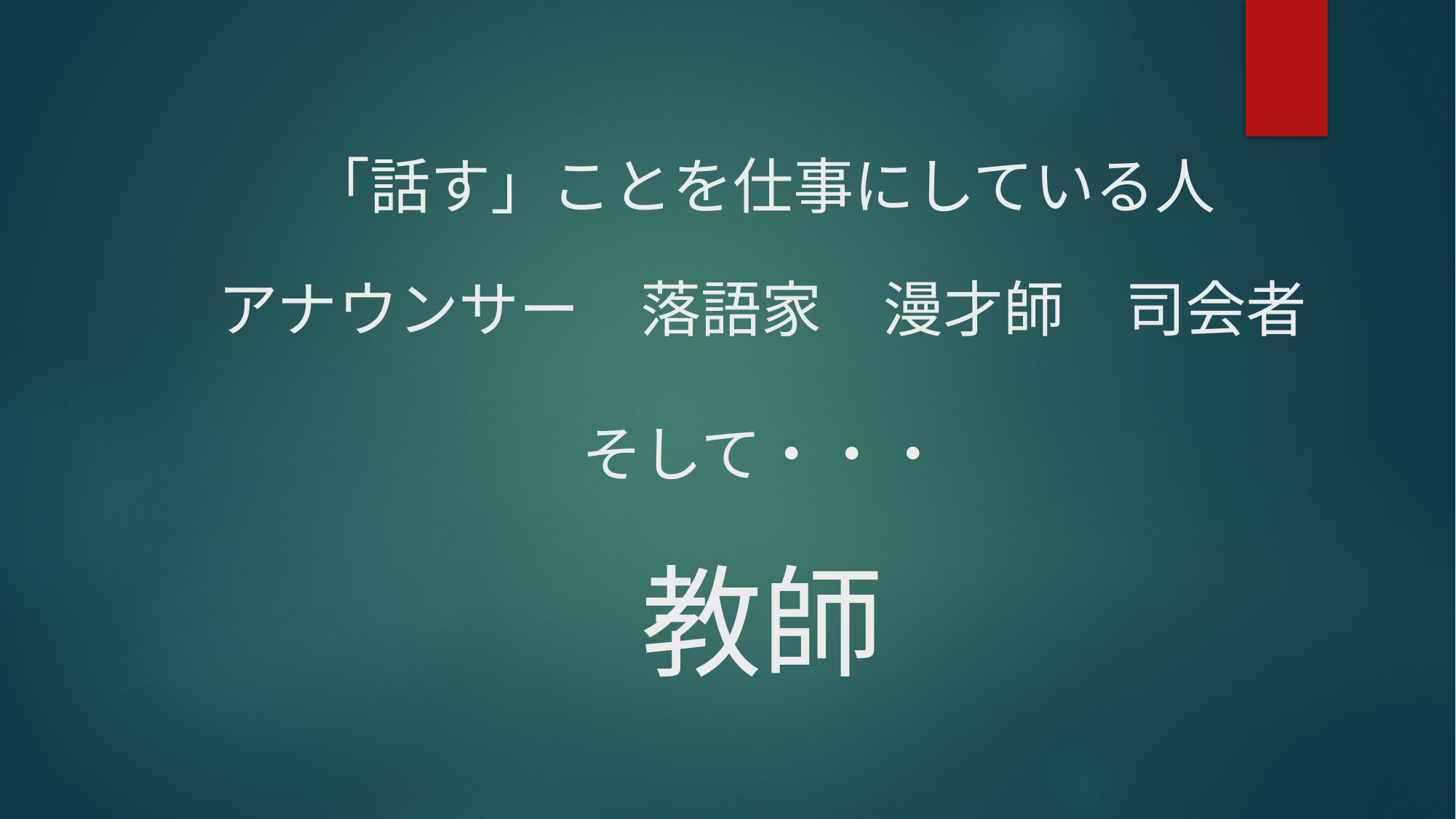

「話す」ことを仕事にしている人
# アナウンサー　落語家　漫才師　司会者 そして・・・
教師